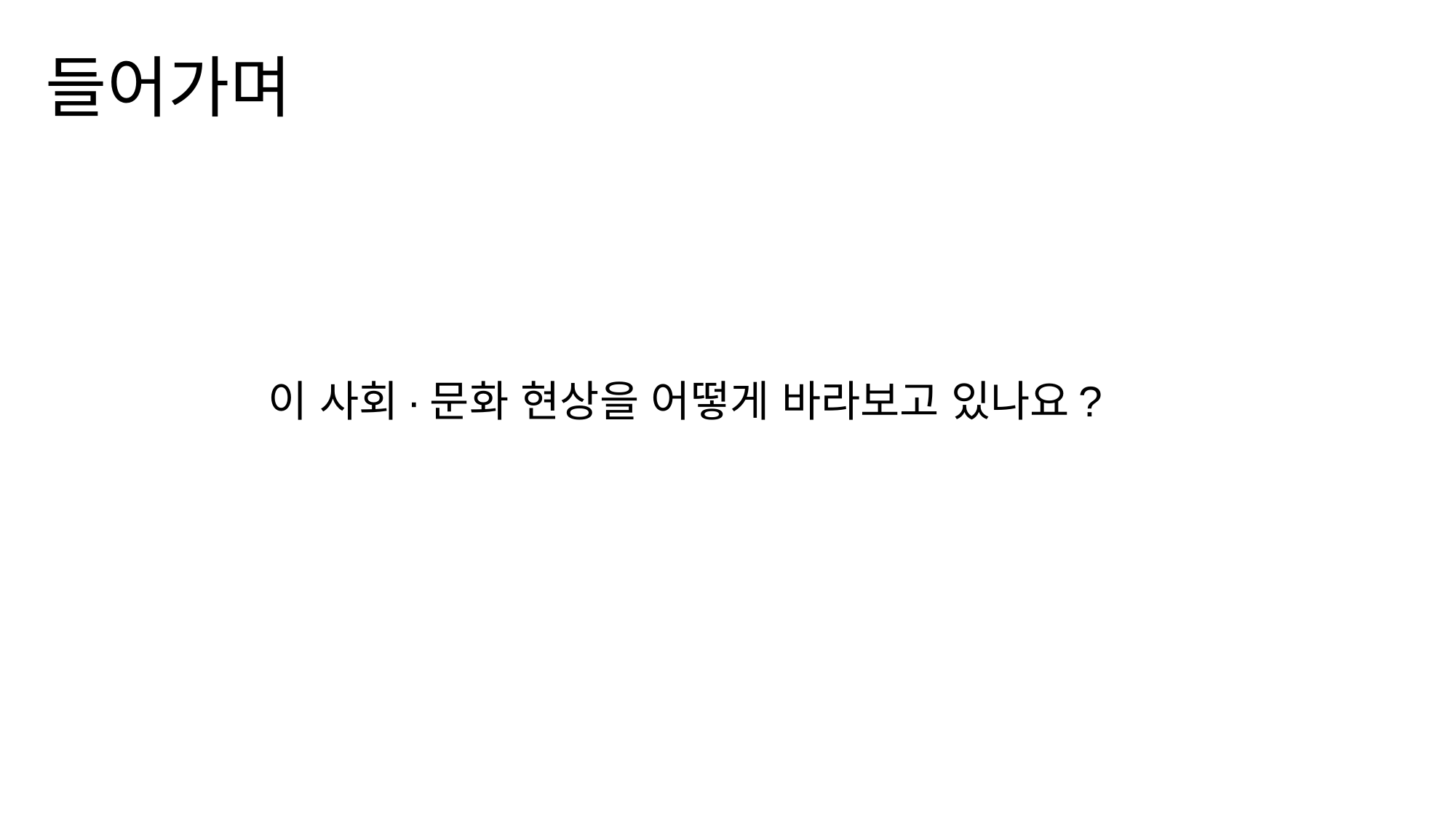

# 들어가며
이 사회·문화 현상을 어떻게 바라보고 있나요?